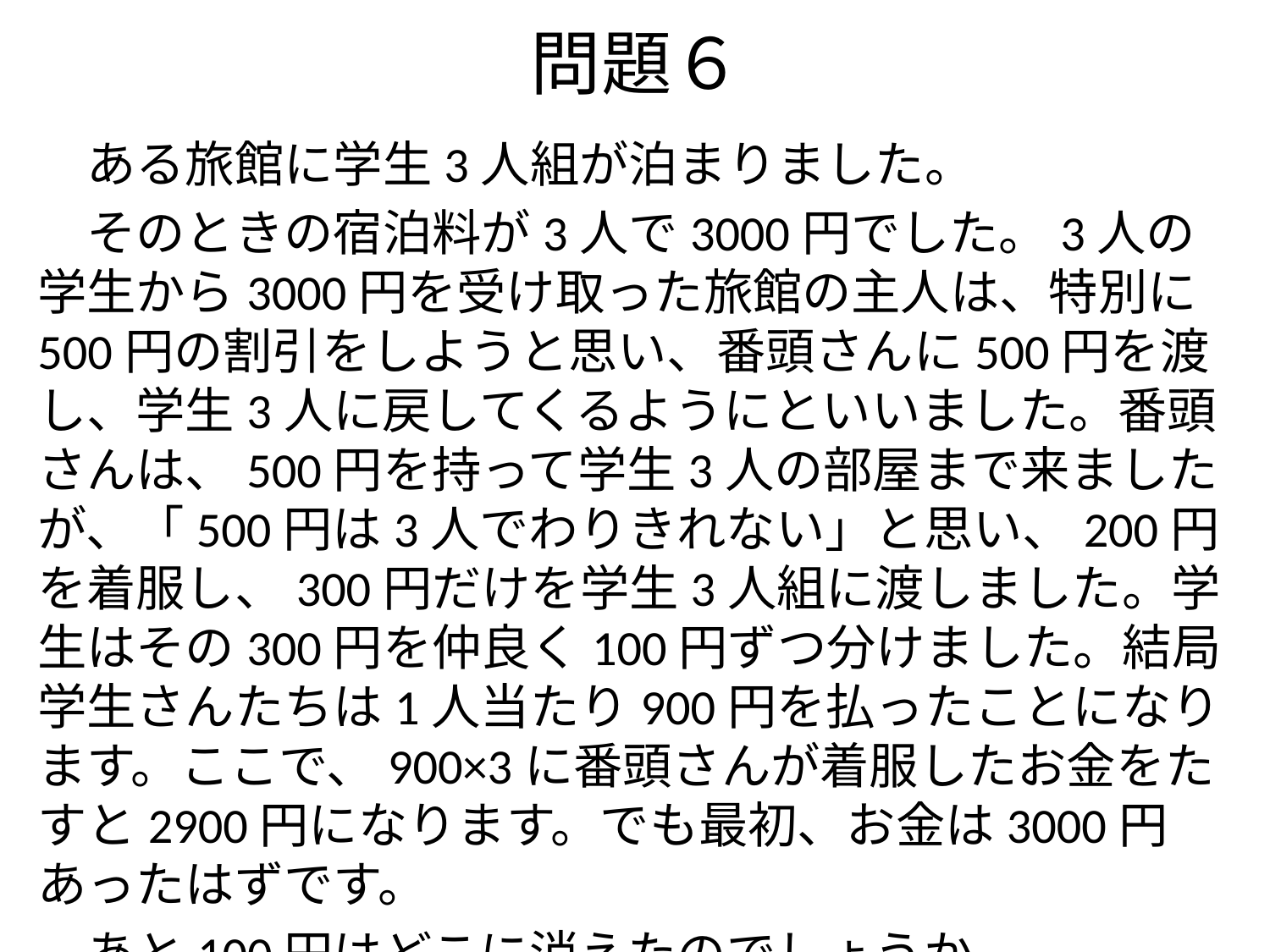

# 問題６
　ある旅館に学生3人組が泊まりました。
　そのときの宿泊料が3人で3000円でした。3人の学生から3000円を受け取った旅館の主人は、特別に500円の割引をしようと思い、番頭さんに500円を渡し、学生3人に戻してくるようにといいました。番頭さんは、500円を持って学生3人の部屋まで来ましたが、「500円は3人でわりきれない」と思い、200円を着服し、300円だけを学生3人組に渡しました。学生はその300円を仲良く100円ずつ分けました。結局学生さんたちは1人当たり900円を払ったことになります。ここで、900×3に番頭さんが着服したお金をたすと2900円になります。でも最初、お金は3000円あったはずです。
　あと100円はどこに消えたのでしょうか。